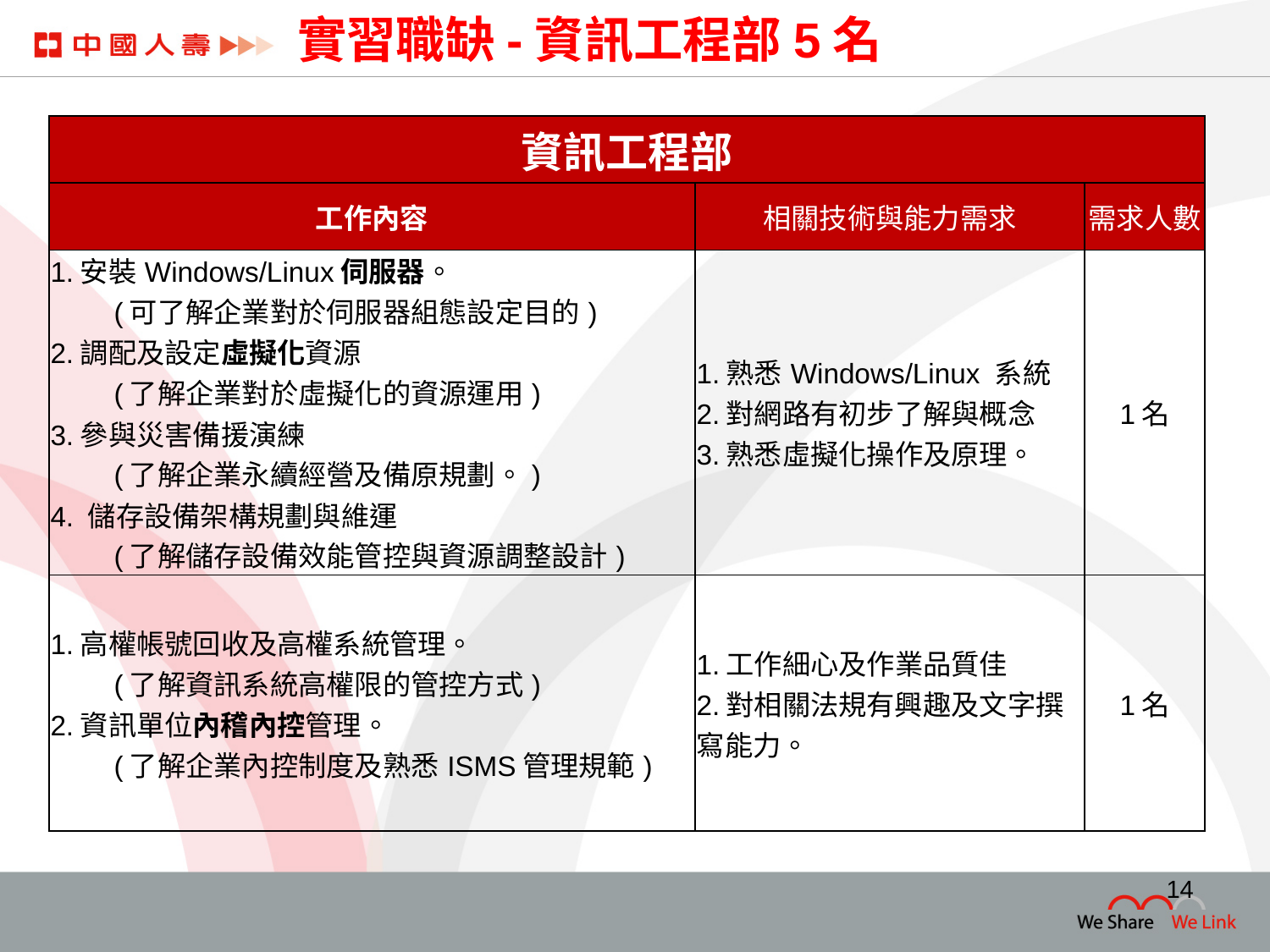

# 實習職缺-資訊工程部5名
| 資訊工程部 |  |  |
| --- | --- | --- |
| 工作內容 | 相關技術與能力需求 | 需求人數 |
| 1.安裝Windows/Linux伺服器。 (可了解企業對於伺服器組態設定目的) 2.調配及設定虛擬化資源 (了解企業對於虛擬化的資源運用) 3.參與災害備援演練 (了解企業永續經營及備原規劃。) 4. 儲存設備架構規劃與維運 (了解儲存設備效能管控與資源調整設計) | 1.熟悉Windows/Linux 系統 2.對網路有初步了解與概念 3.熟悉虛擬化操作及原理。 | 1名 |
| 1.高權帳號回收及高權系統管理。 (了解資訊系統高權限的管控方式) 2.資訊單位內稽內控管理。 (了解企業內控制度及熟悉ISMS管理規範) | 1.工作細心及作業品質佳 2.對相關法規有興趣及文字撰寫能力。 | 1名 |
14